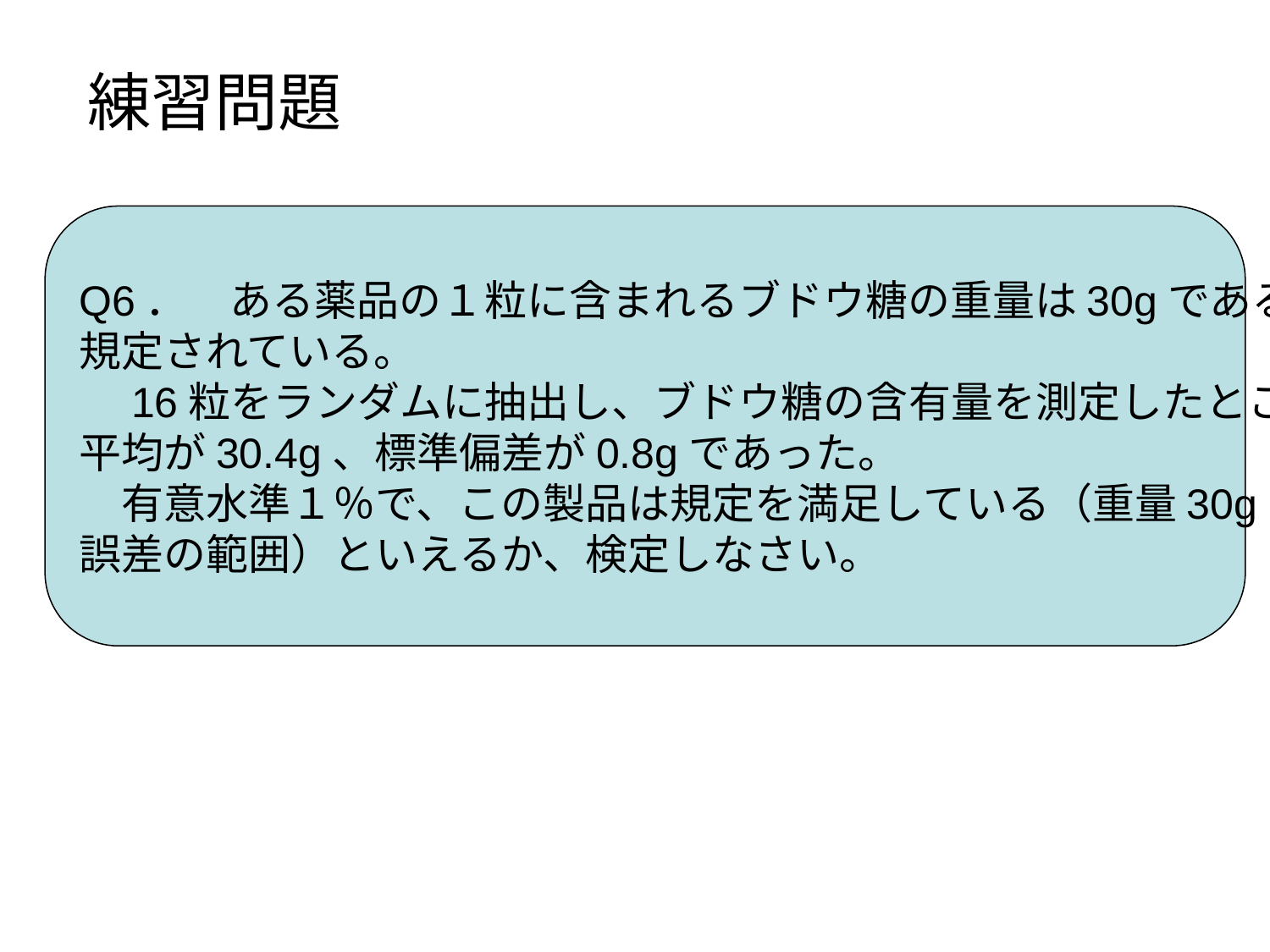

練習問題
Q6．　ある薬品の１粒に含まれるブドウ糖の重量は30gであると
規定されている。
　16粒をランダムに抽出し、ブドウ糖の含有量を測定したところ、
平均が30.4g、標準偏差が0.8gであった。
　有意水準１％で、この製品は規定を満足している（重量30gの
誤差の範囲）といえるか、検定しなさい。